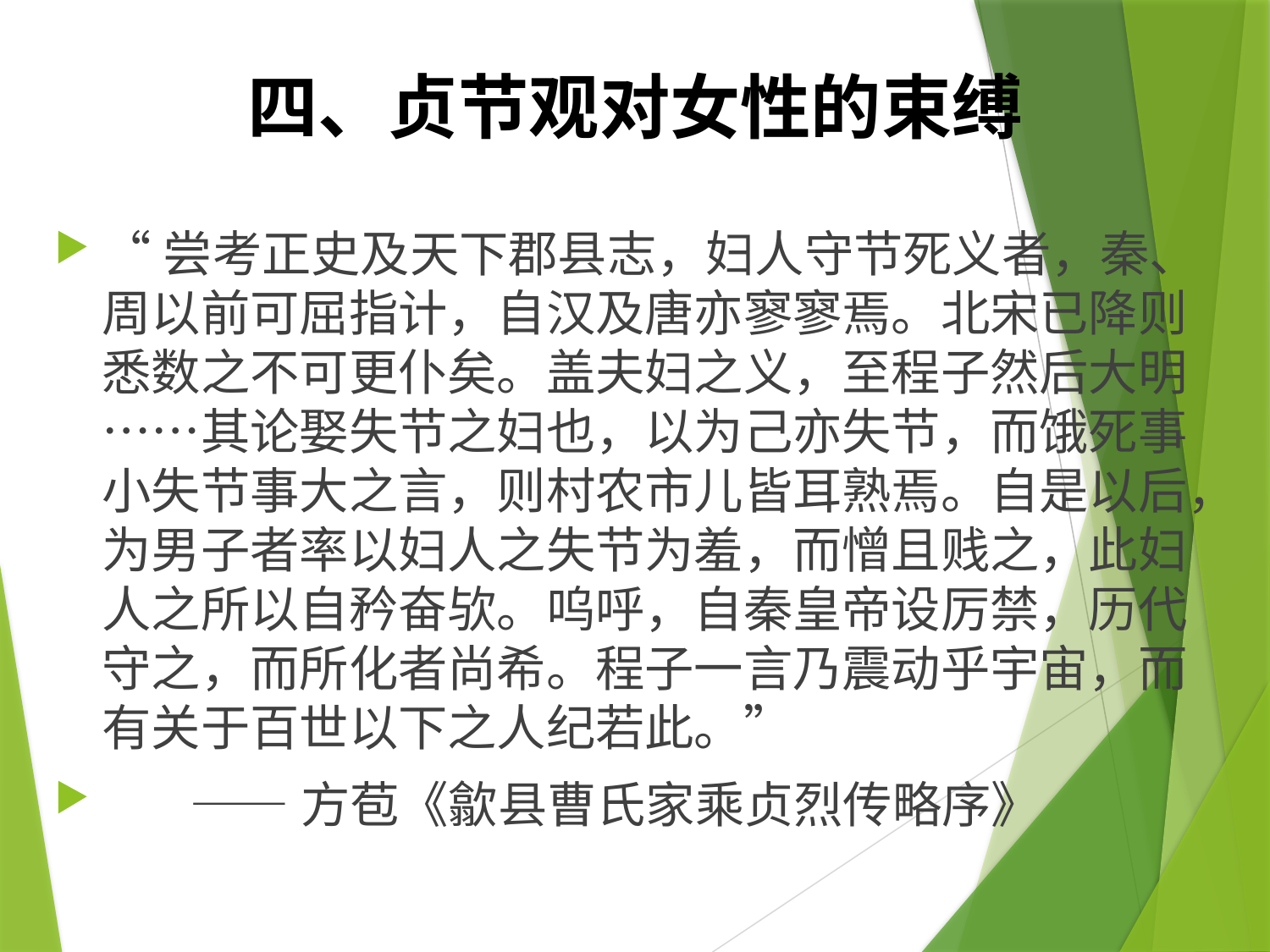

# 四、贞节观对女性的束缚
“尝考正史及天下郡县志，妇人守节死义者，秦、周以前可屈指计，自汉及唐亦寥寥焉。北宋已降则悉数之不可更仆矣。盖夫妇之义，至程子然后大明……其论娶失节之妇也，以为己亦失节，而饿死事小失节事大之言，则村农市儿皆耳熟焉。自是以后，为男子者率以妇人之失节为羞，而憎且贱之，此妇人之所以自矜奋欤。呜呼，自秦皇帝设厉禁，历代守之，而所化者尚希。程子一言乃震动乎宇宙，而有关于百世以下之人纪若此。”
        ——方苞《歙县曹氏家乘贞烈传略序》